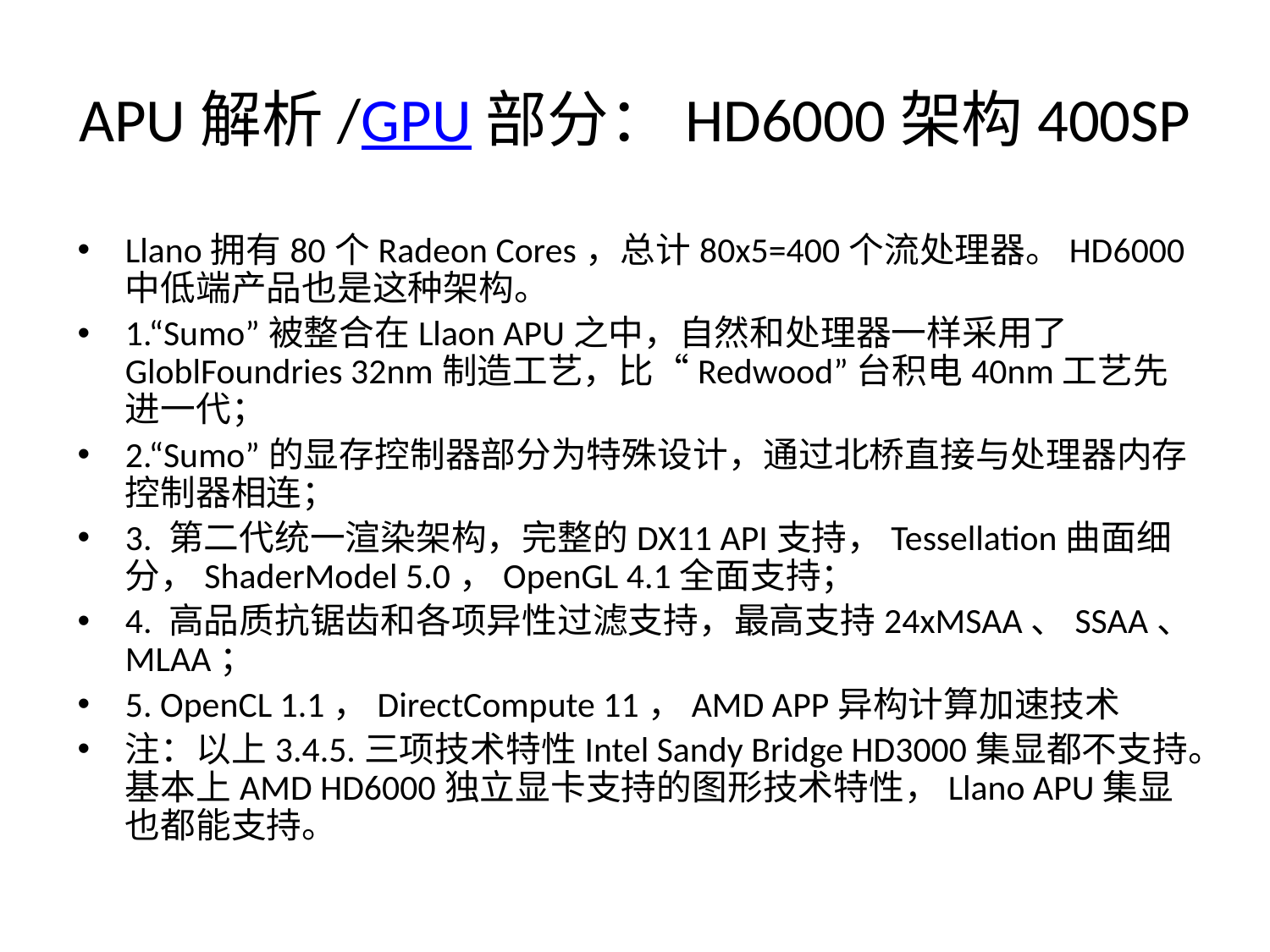

# APU解析/GPU部分：HD6000架构400SP
Llano拥有80个Radeon Cores，总计80x5=400个流处理器。HD6000中低端产品也是这种架构。
1.“Sumo”被整合在Llaon APU之中，自然和处理器一样采用了GloblFoundries 32nm制造工艺，比“Redwood”台积电40nm工艺先进一代；
2.“Sumo”的显存控制器部分为特殊设计，通过北桥直接与处理器内存控制器相连；
3. 第二代统一渲染架构，完整的DX11 API支持，Tessellation曲面细分，ShaderModel 5.0，OpenGL 4.1全面支持；
4. 高品质抗锯齿和各项异性过滤支持，最高支持24xMSAA、SSAA、MLAA；
5. OpenCL 1.1，DirectCompute 11，AMD APP异构计算加速技术
注：以上3.4.5.三项技术特性Intel Sandy Bridge HD3000集显都不支持。基本上AMD HD6000独立显卡支持的图形技术特性，Llano APU集显也都能支持。